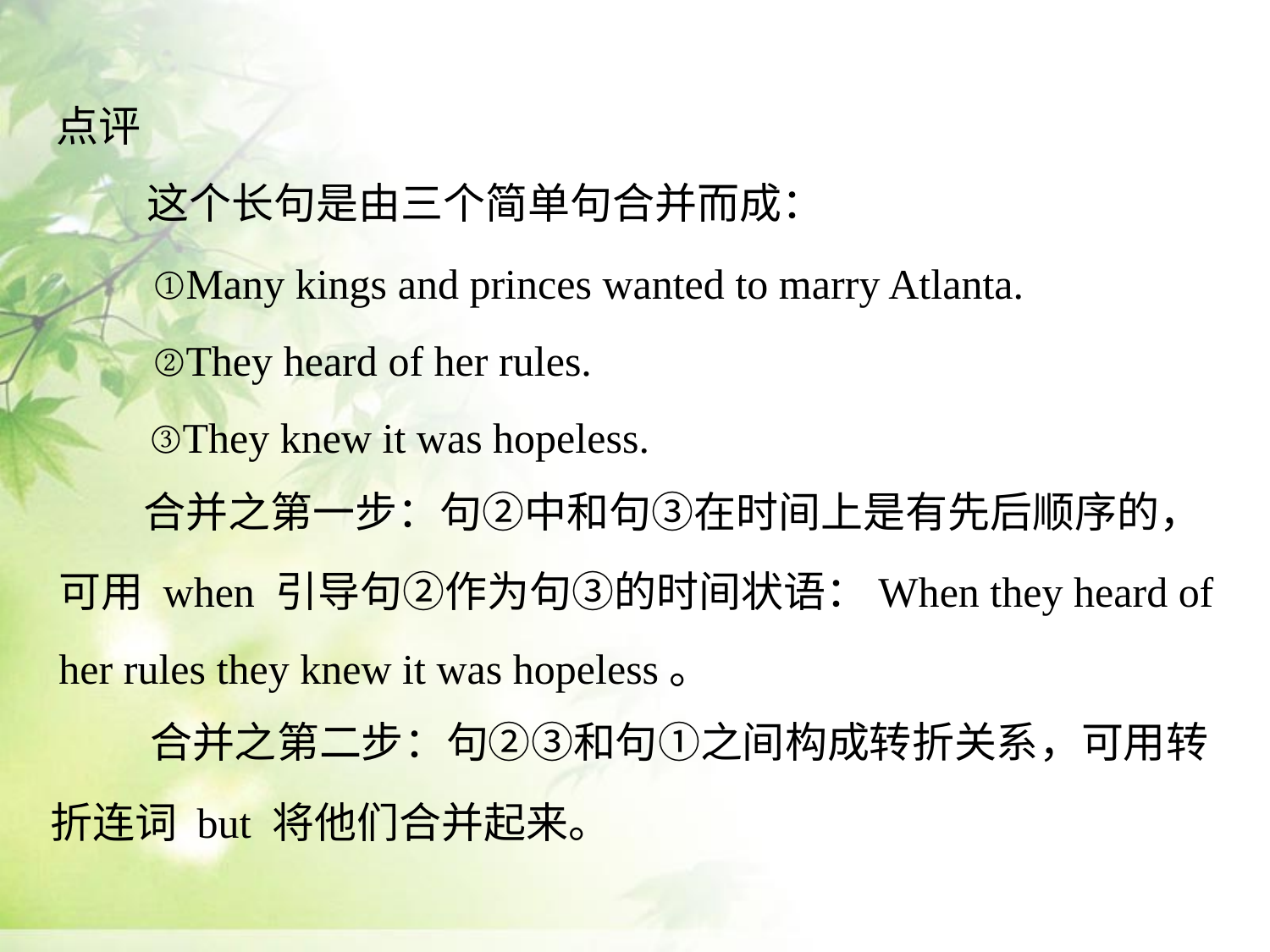

点评
这个长句是由三个简单句合并而成：
①Many kings and princes wanted to marry Atlanta.

②They heard of her rules.
③They knew it was hopeless.
	合并之第一步：句②中和句③在时间上是有先后顺序的，

可用 when 引导句②作为句③的时间状语：When they heard of

her rules they knew it was hopeless。
合并之第二步：句②③和句①之间构成转折关系，可用转
折连词 but 将他们合并起来。